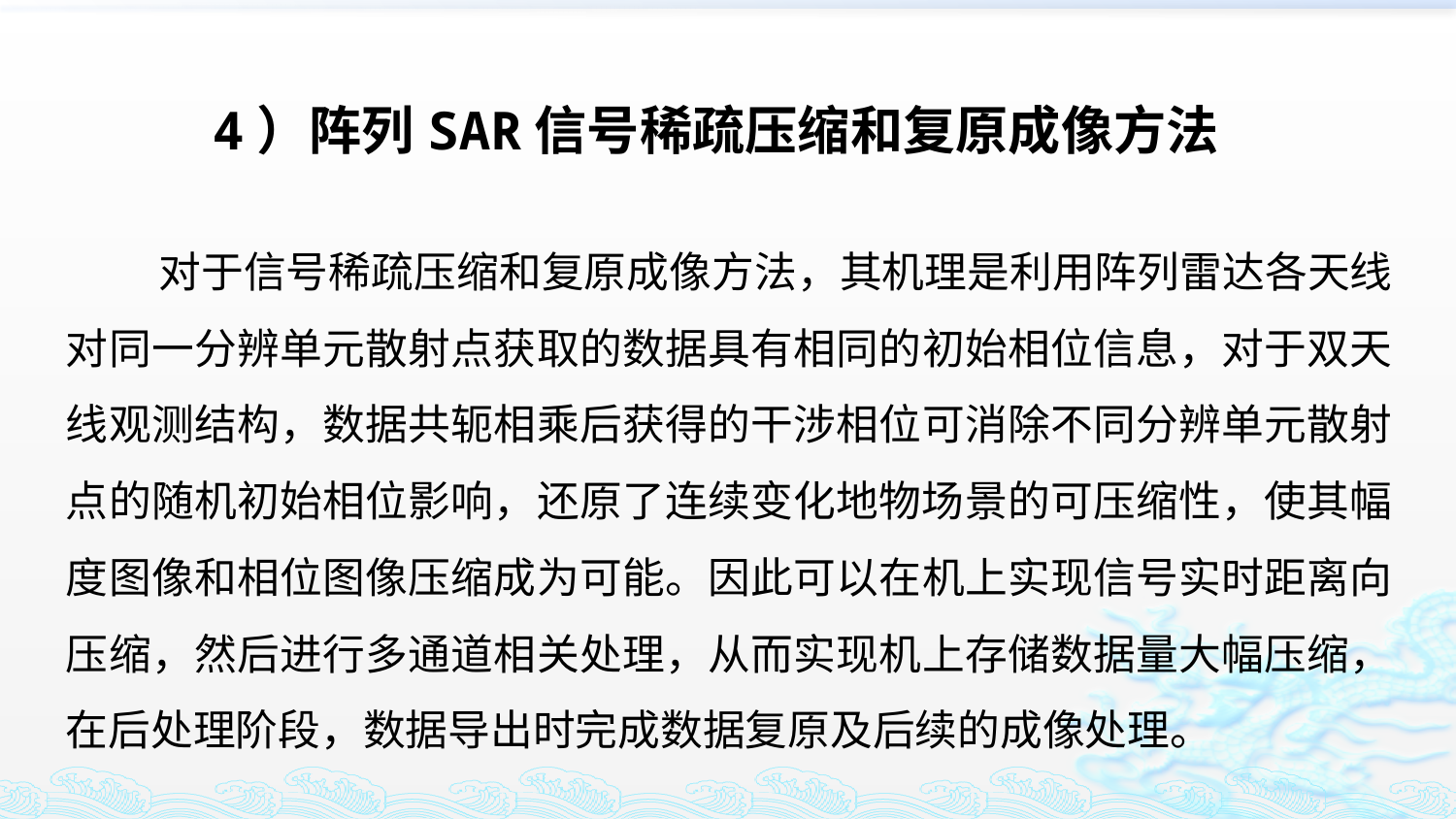

4）阵列SAR信号稀疏压缩和复原成像方法
 对于信号稀疏压缩和复原成像方法，其机理是利用阵列雷达各天线对同一分辨单元散射点获取的数据具有相同的初始相位信息，对于双天线观测结构，数据共轭相乘后获得的干涉相位可消除不同分辨单元散射点的随机初始相位影响，还原了连续变化地物场景的可压缩性，使其幅度图像和相位图像压缩成为可能。因此可以在机上实现信号实时距离向压缩，然后进行多通道相关处理，从而实现机上存储数据量大幅压缩，在后处理阶段，数据导出时完成数据复原及后续的成像处理。